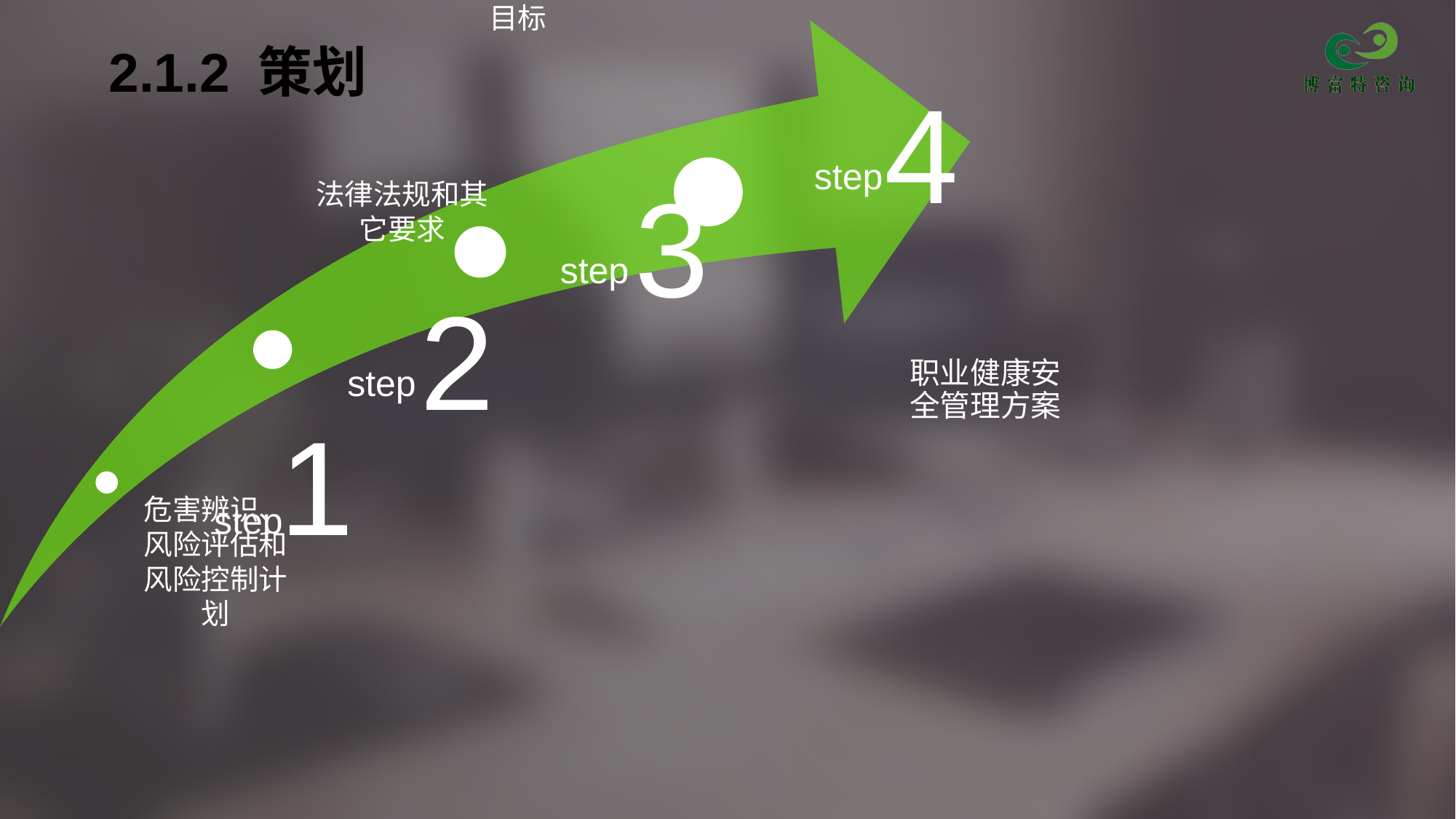

# 2.1.2 策划
4
危害辨识、风险评估和风险控制计划
法律法规和其它要求
目标

step
3
step
2
step
职业健康安全管理方案

1
step